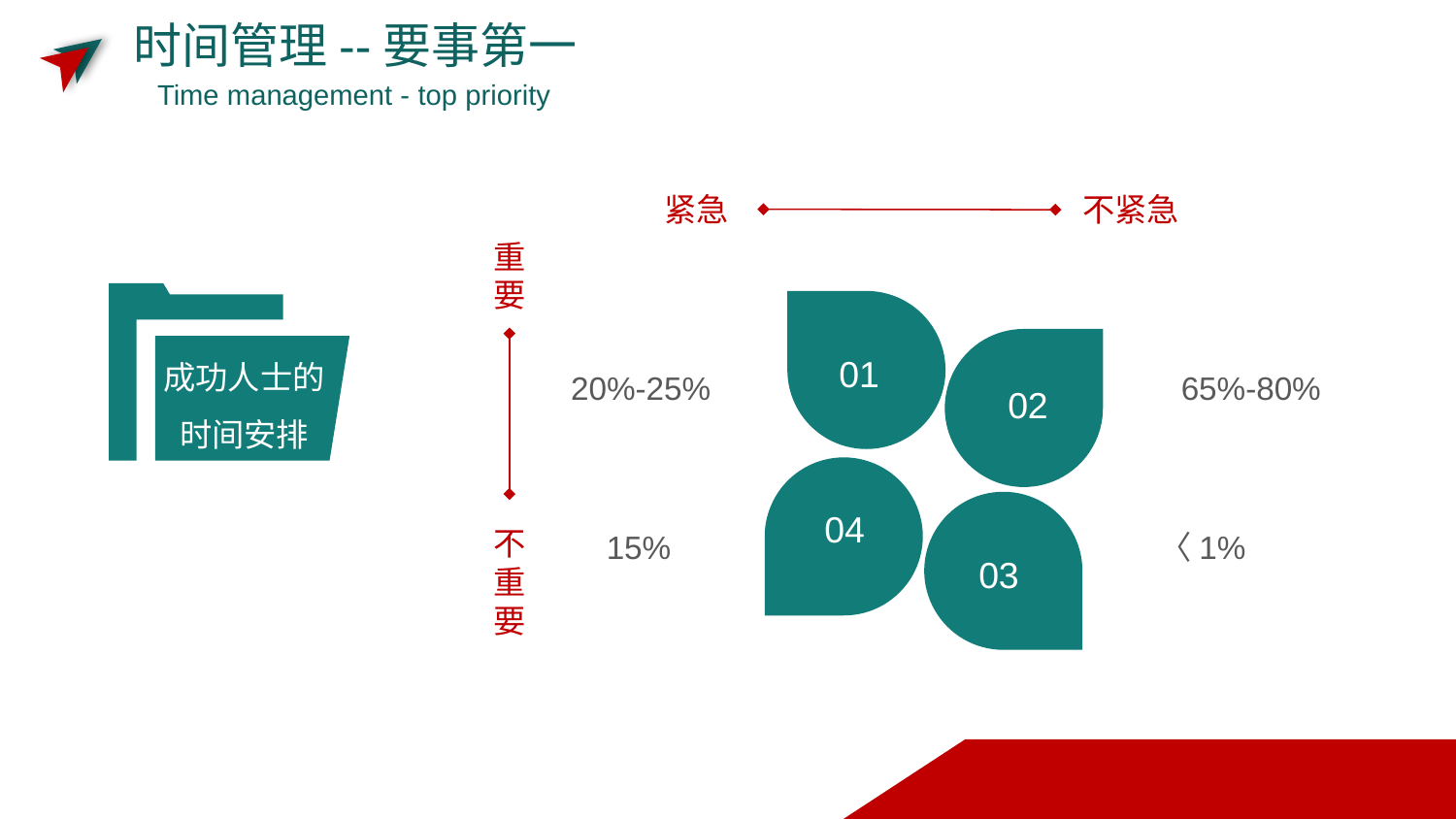

时间管理--要事第一

Time management - top priority
不紧急
紧急
重要

成功人士的时间安排
20%-25%
65%-80%
01
02

04
15%
〈1%
不重要
03